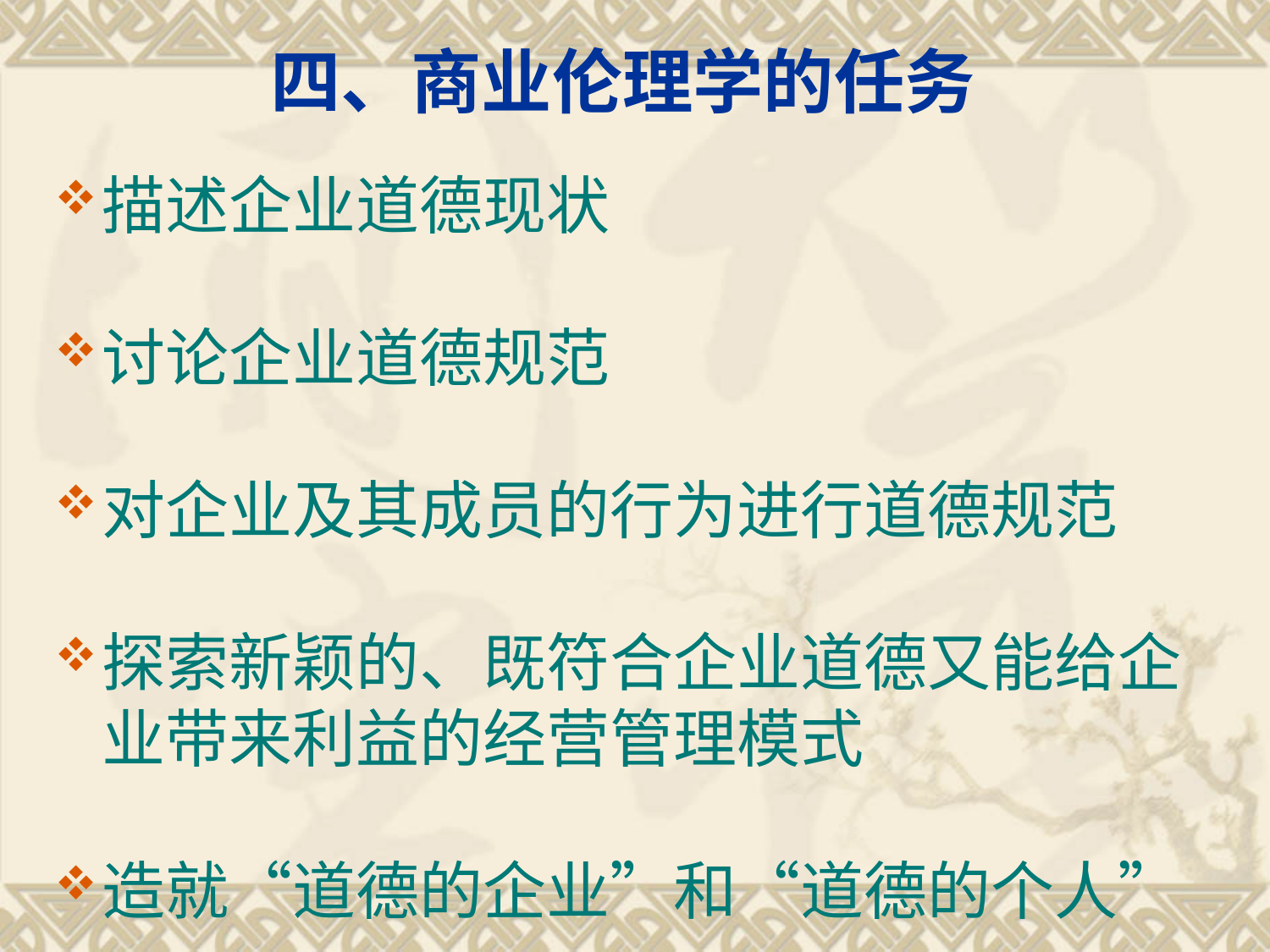

四、商业伦理学的任务
描述企业道德现状

讨论企业道德规范

对企业及其成员的行为进行道德规范

探索新颖的、既符合企业道德又能给企业带来利益的经营管理模式

造就“道德的企业”和“道德的个人”